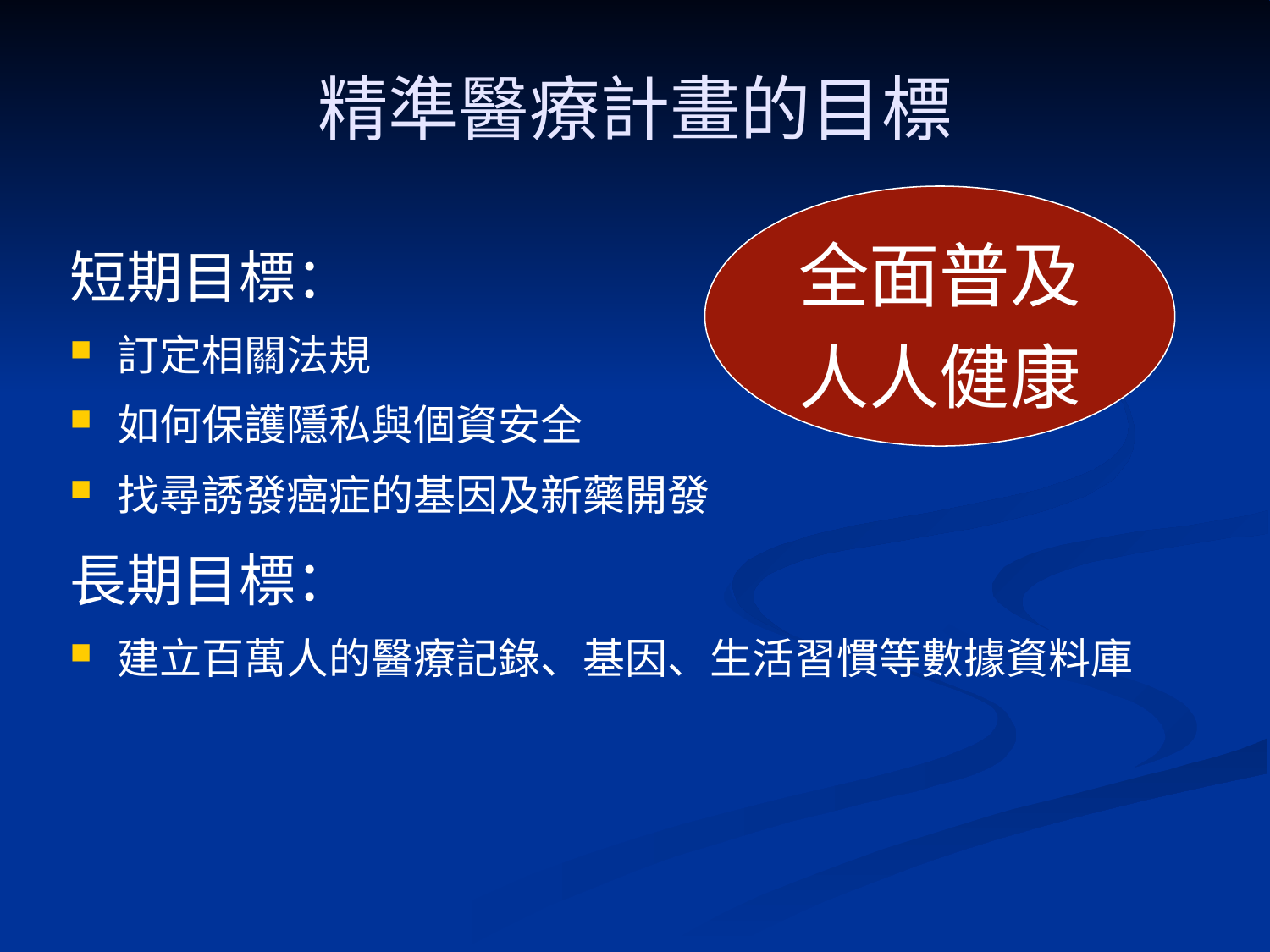

# 精準醫療計畫的目標

全面普及
人人健康
短期目標：
訂定相關法規
如何保護隱私與個資安全
找尋誘發癌症的基因及新藥開發
長期目標：
建立百萬人的醫療記錄、基因、生活習慣等數據資料庫
16